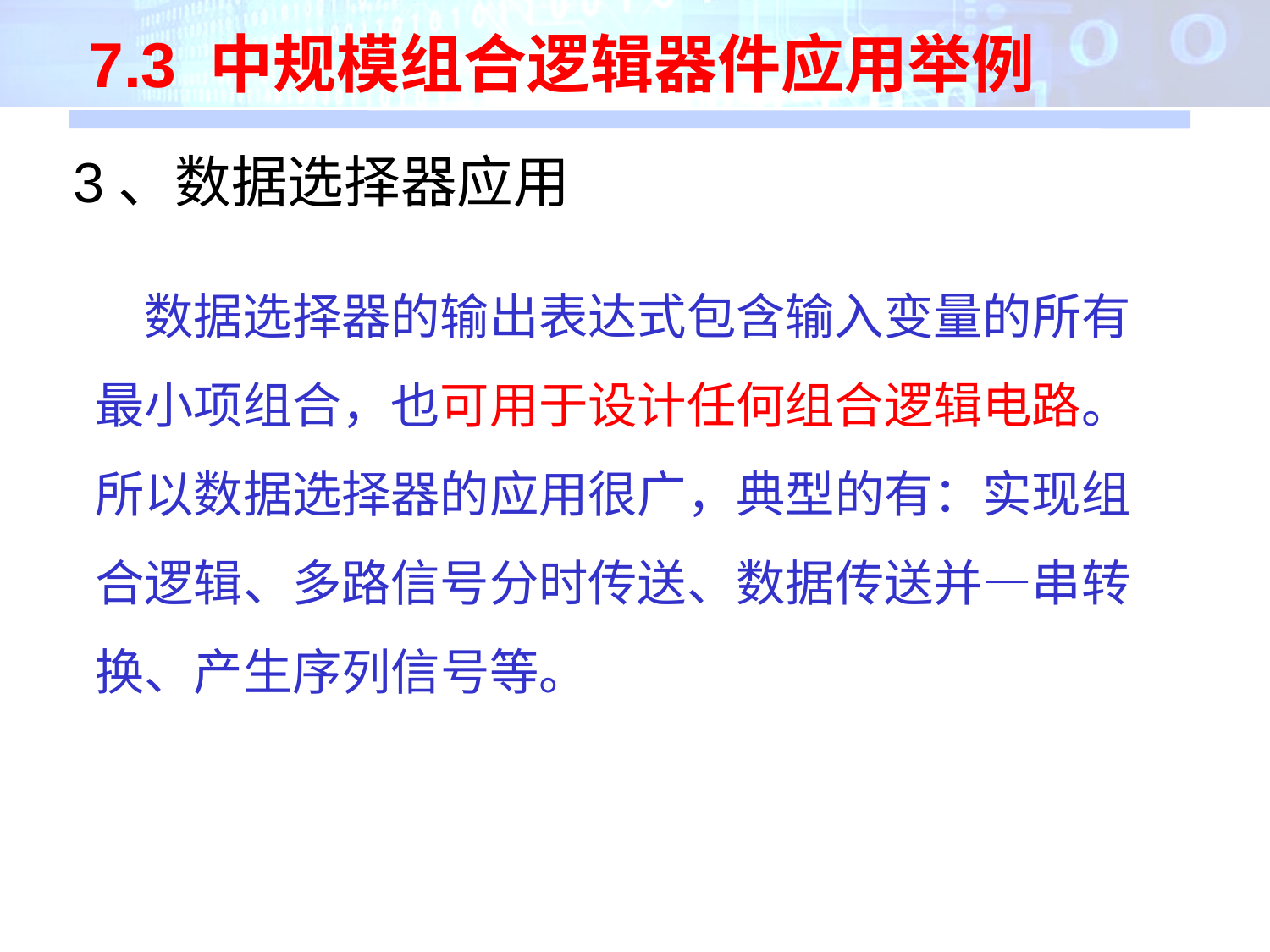

7.3 中规模组合逻辑器件应用举例
3、数据选择器应用
　数据选择器的输出表达式包含输入变量的所有最小项组合，也可用于设计任何组合逻辑电路。所以数据选择器的应用很广，典型的有：实现组合逻辑、多路信号分时传送、数据传送并—串转换、产生序列信号等。